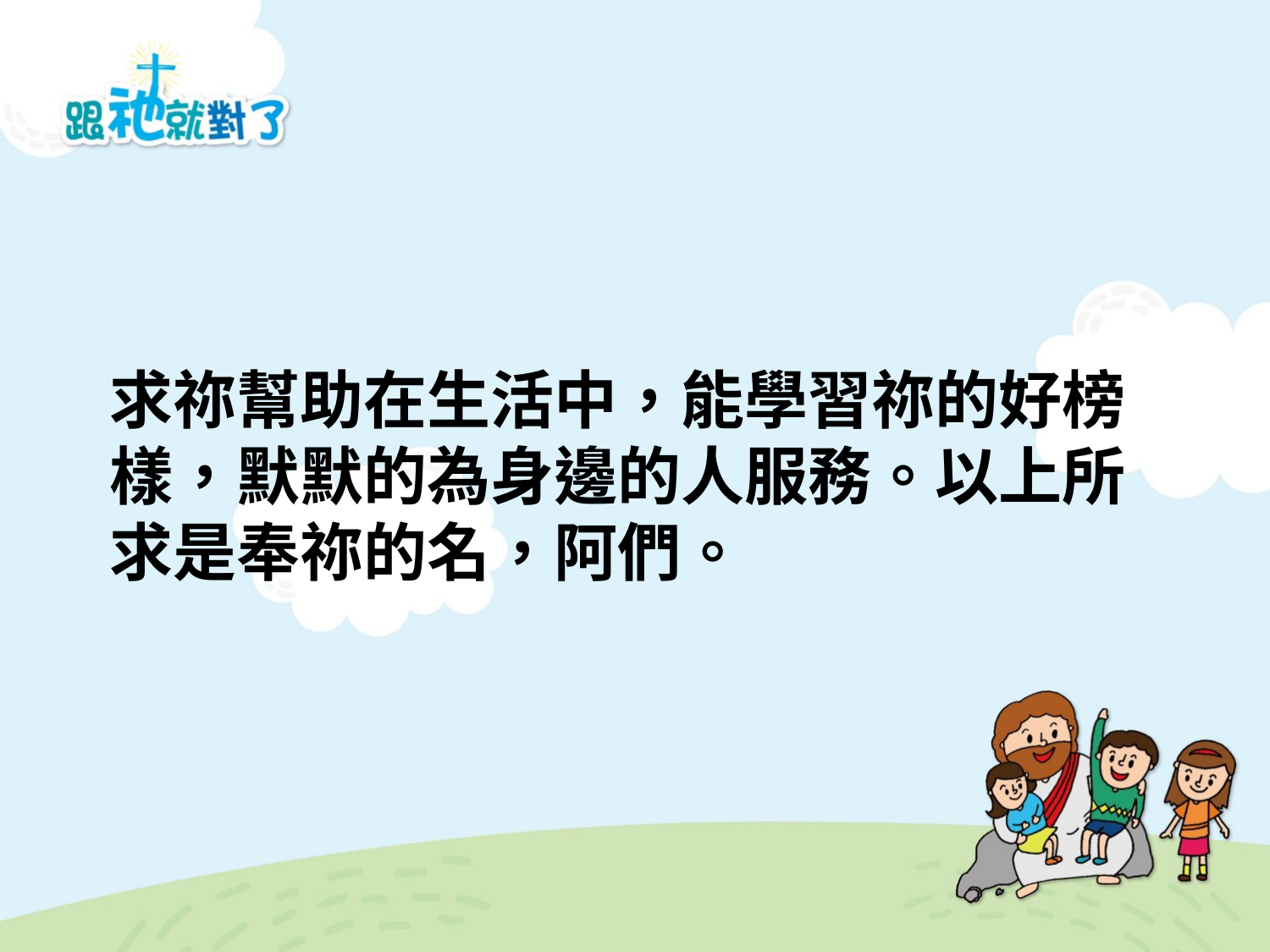

求祢幫助在生活中，能學習祢的好榜樣，默默的為身邊的人服務。以上所求是奉祢的名，阿們。